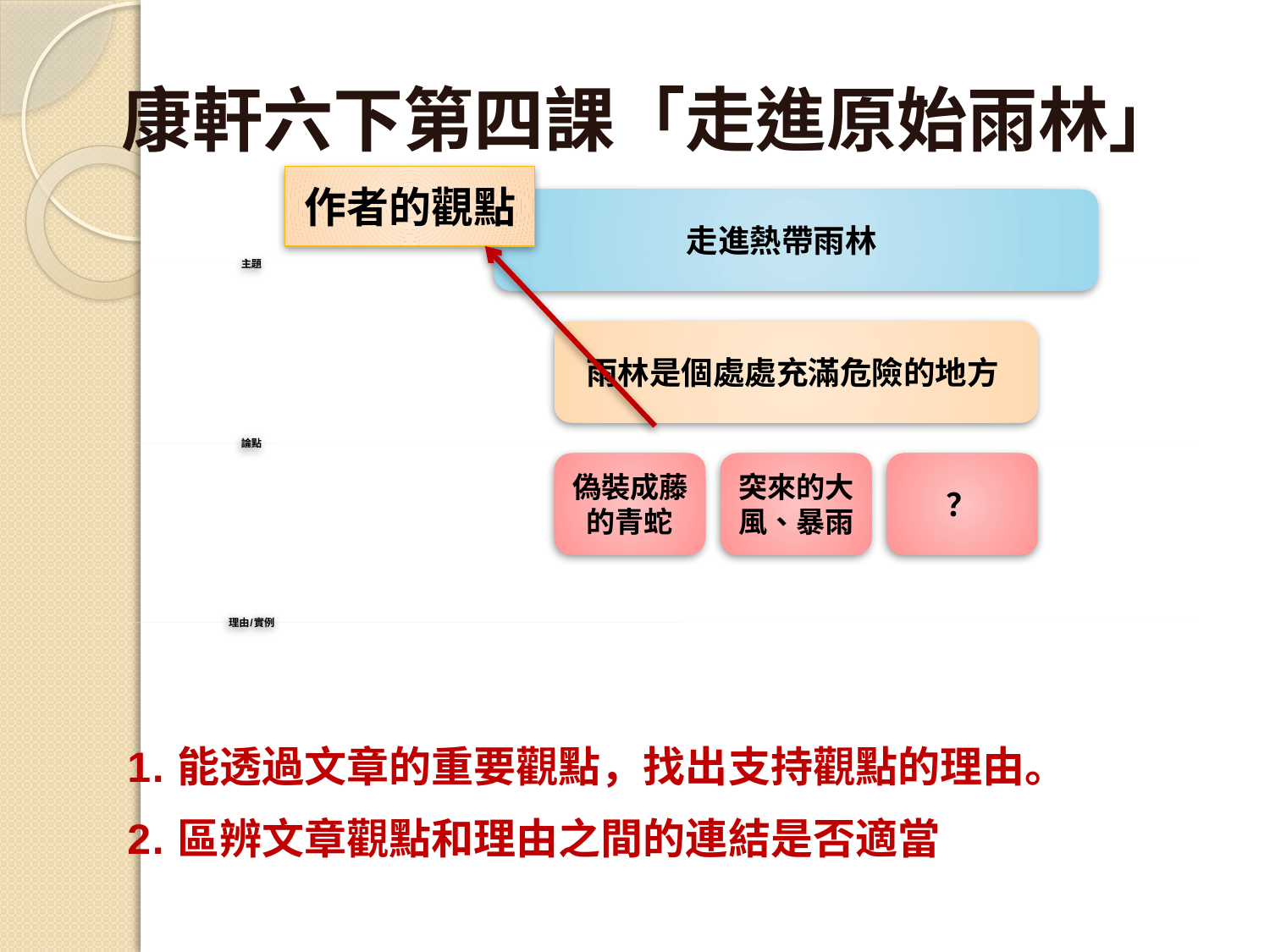

# 康軒六下第四課「走進原始雨林」
作者的觀點
走進熱帶雨林
雨林是個處處充滿危險的地方
偽裝成藤的青蛇
主題
論點
理由/實例
突來的大風、暴雨
？
能透過文章的重要觀點，找出支持觀點的理由。
區辨文章觀點和理由之間的連結是否適當